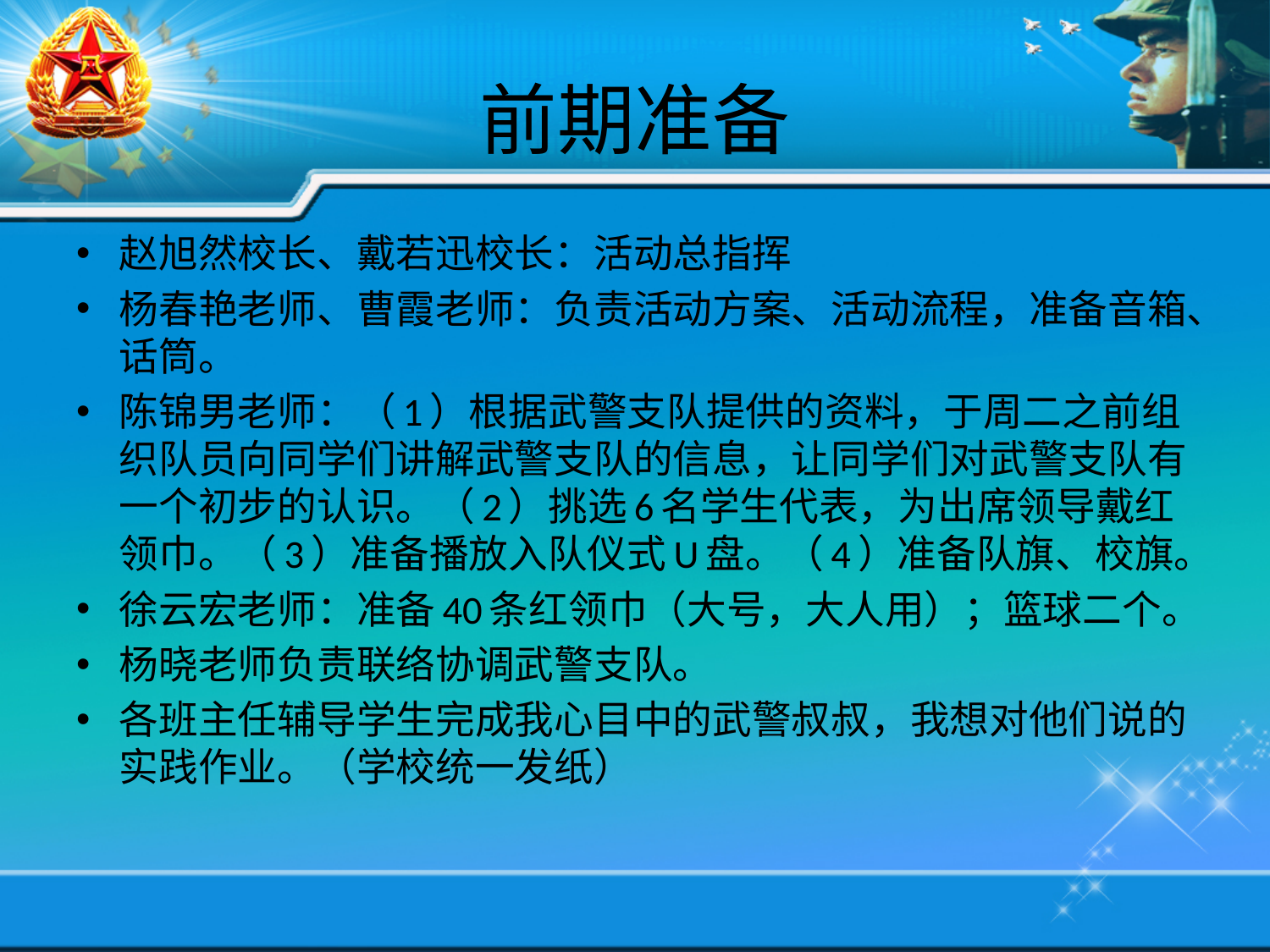

# 前期准备
赵旭然校长、戴若迅校长：活动总指挥
杨春艳老师、曹霞老师：负责活动方案、活动流程，准备音箱、话筒。
陈锦男老师：（1）根据武警支队提供的资料，于周二之前组织队员向同学们讲解武警支队的信息，让同学们对武警支队有一个初步的认识。（2）挑选6名学生代表，为出席领导戴红领巾。（3）准备播放入队仪式U盘。（4）准备队旗、校旗。
徐云宏老师：准备40条红领巾（大号，大人用）；篮球二个。
杨晓老师负责联络协调武警支队。
各班主任辅导学生完成我心目中的武警叔叔，我想对他们说的实践作业。（学校统一发纸）